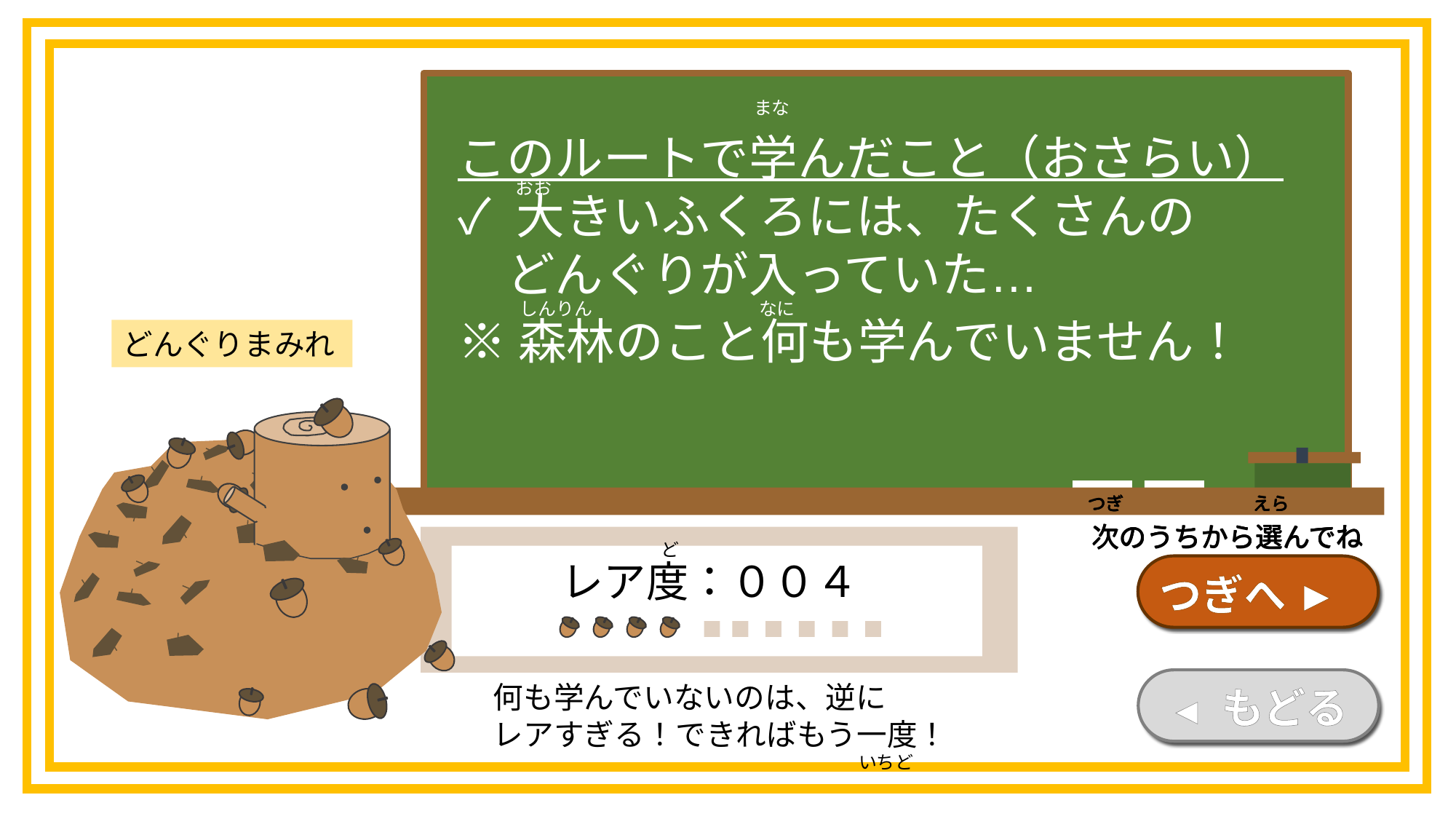

まな
このルートで学んだこと（おさらい）
✓ 大きいふくろには、たくさんの
　どんぐりが入っていた…
※森林のこと何も学んでいません！
おお
しんりん
なに
どんぐりまみれ

つぎ
えら
次のうちから選んでね
つぎ
えら
次のうちから選んでね
つぎ
えら
次のうちから選んでね
つぎ
えら
次のうちから選んでね

ど

レア度：００４

つぎへ ►

何も学んでいないのは、逆に
レアすぎる！できればもう一度！
◄ もどる
いちど